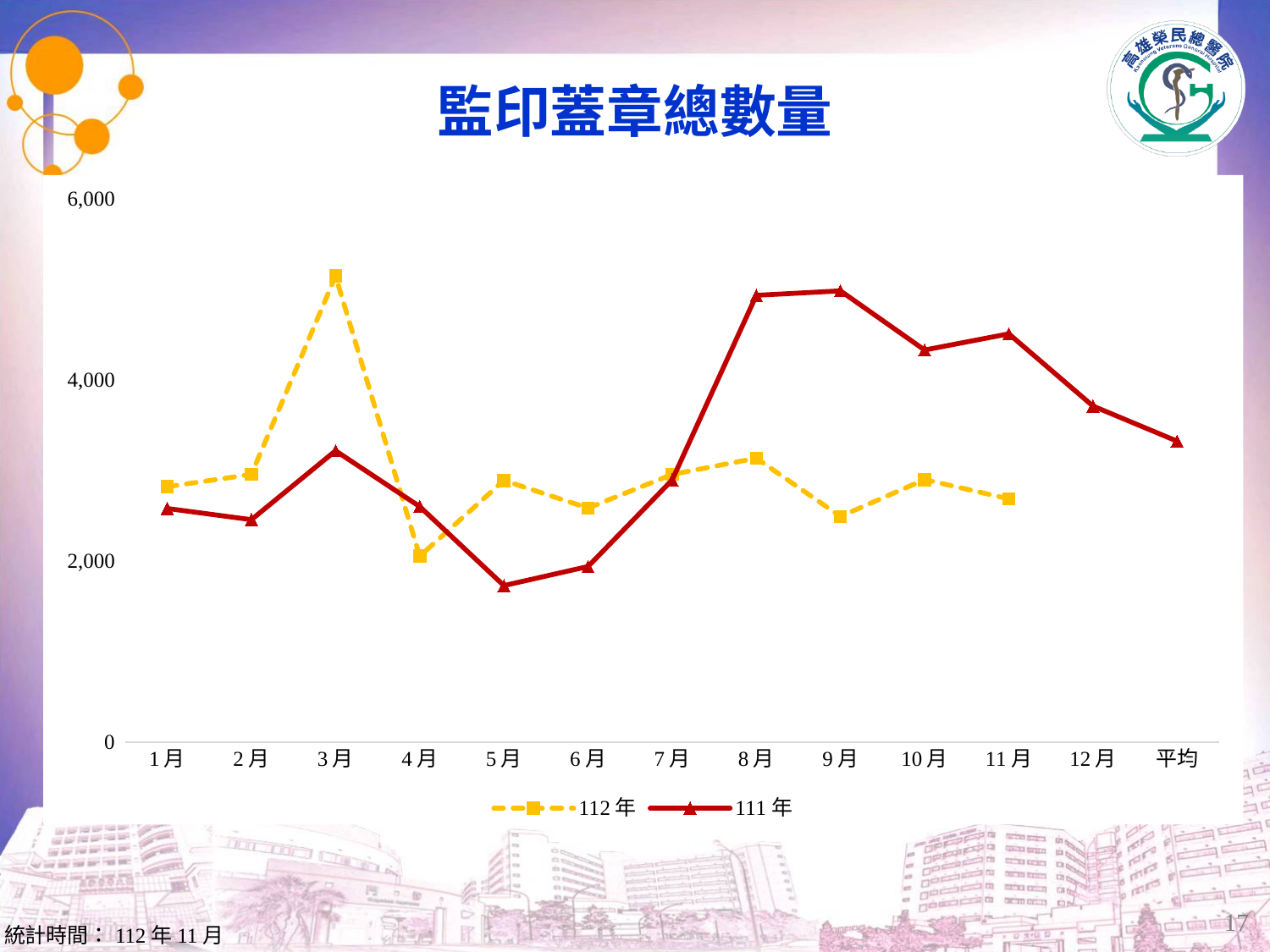

# 監印蓋章總數量

### Chart

| Category |  |  |
|---|---|---|
| 1月 | 2824.0 | 2583.0 |
| 2月 | 2960.0 | 2459.0 |
| 3月 | 5151.0 | 3221.0 |
| 4月 | 2056.0 | 2604.0 |
| 5月 | 2893.0 | 1731.0 |
| 6月 | 2588.0 | 1942.0 |
| 7月 | 2960.0 | 2898.0 |
| 8月 | 3139.0 | 4938.0 |
| 9月 | 2495.0 | 4988.0 |
| 10月 | 2903.0 | 4334.0 |
| 11月 | 2690.0 | 4513.0 |
| 12月 | None | 3715.0 |
| 平均 | None | 3327.1666666666656 |
17
統計時間：112年11月